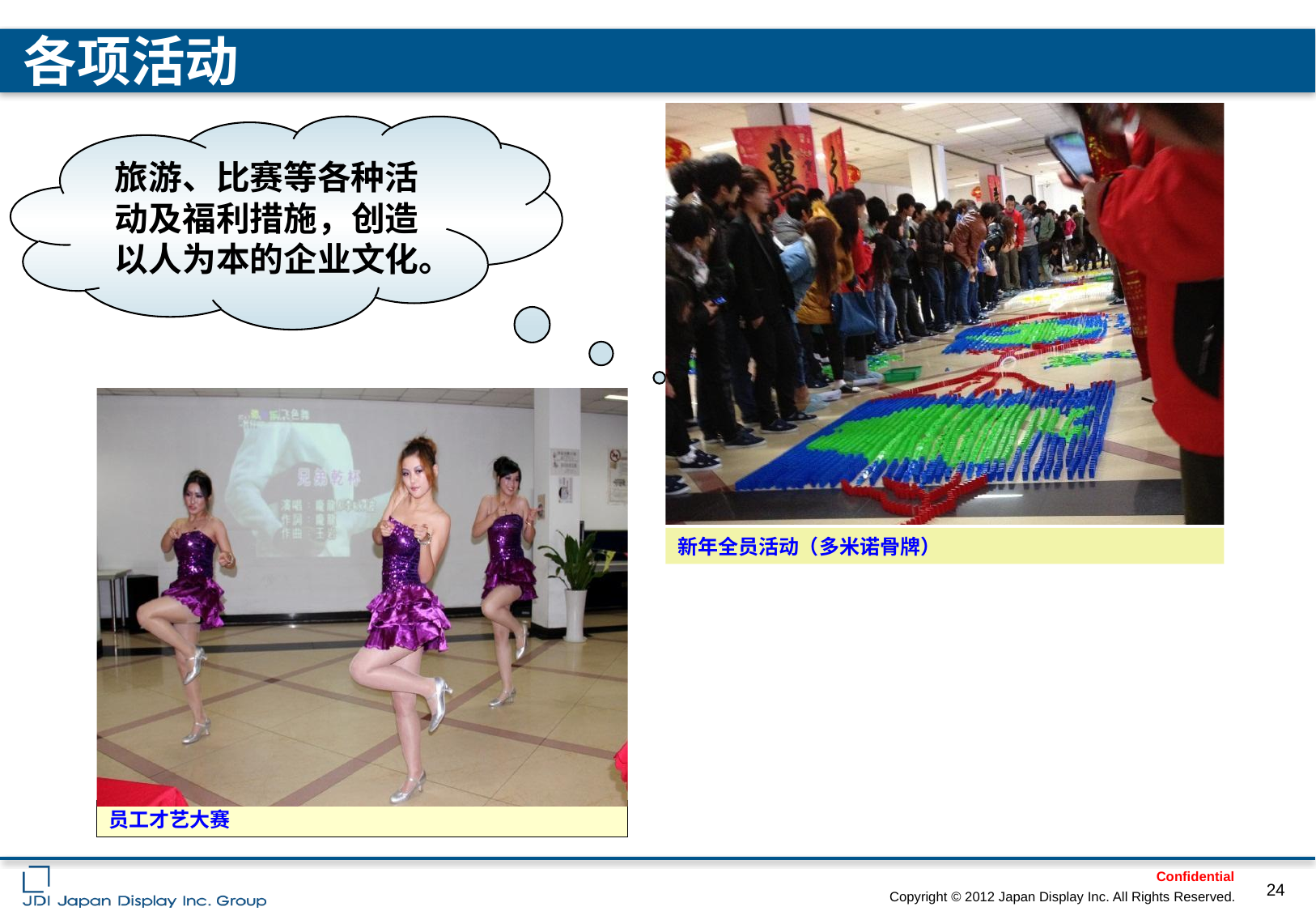

各项活动

旅游、比赛等各种活动及福利措施，创造以人为本的企业文化。

新年全员活动（多米诺骨牌）
员工才艺大赛